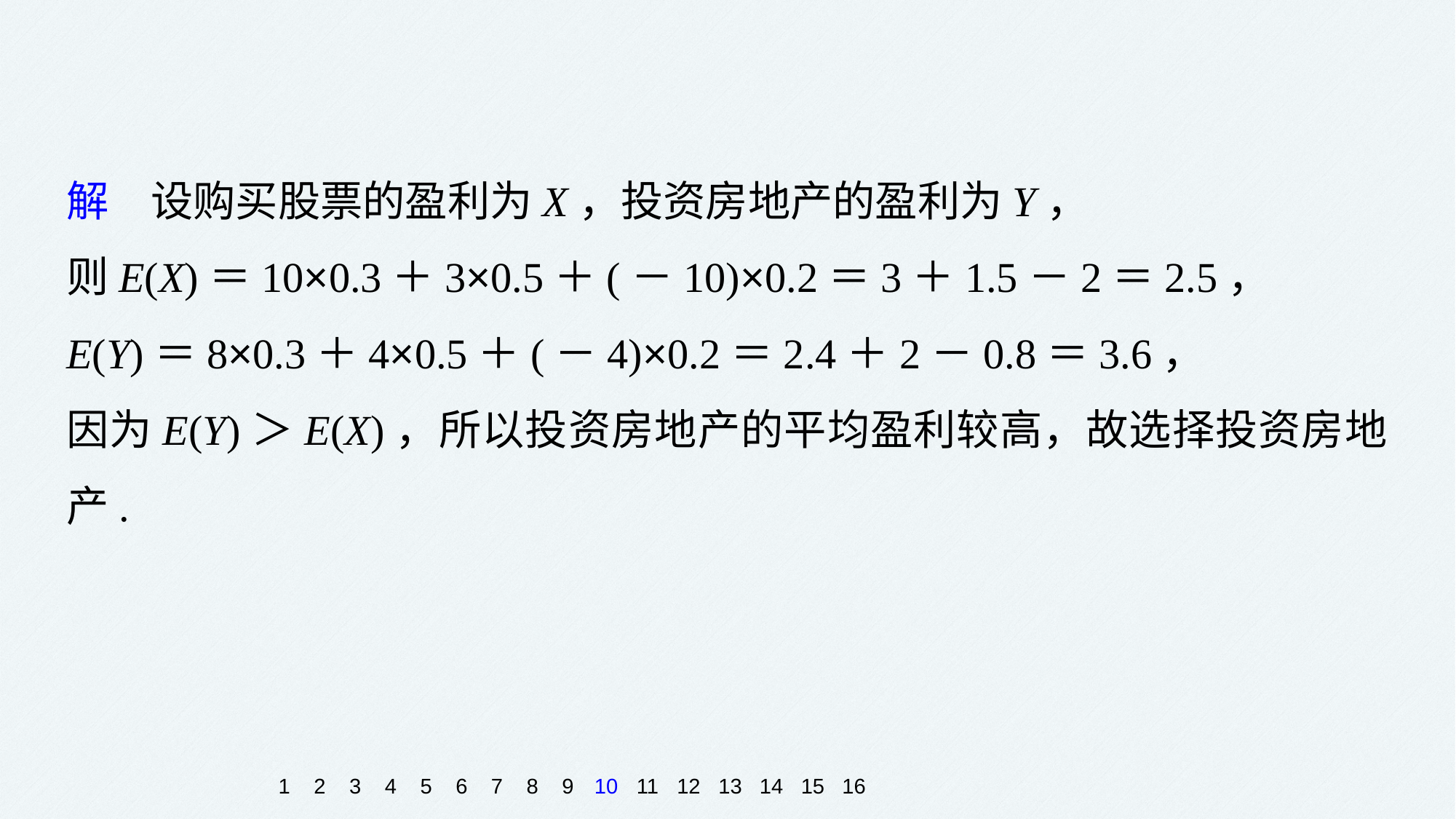

解　设购买股票的盈利为X，投资房地产的盈利为Y，
则E(X)＝10×0.3＋3×0.5＋(－10)×0.2＝3＋1.5－2＝2.5，
E(Y)＝8×0.3＋4×0.5＋(－4)×0.2＝2.4＋2－0.8＝3.6，
因为E(Y)＞E(X)，所以投资房地产的平均盈利较高，故选择投资房地产.
1
2
3
4
5
6
7
8
9
10
11
12
13
14
15
16